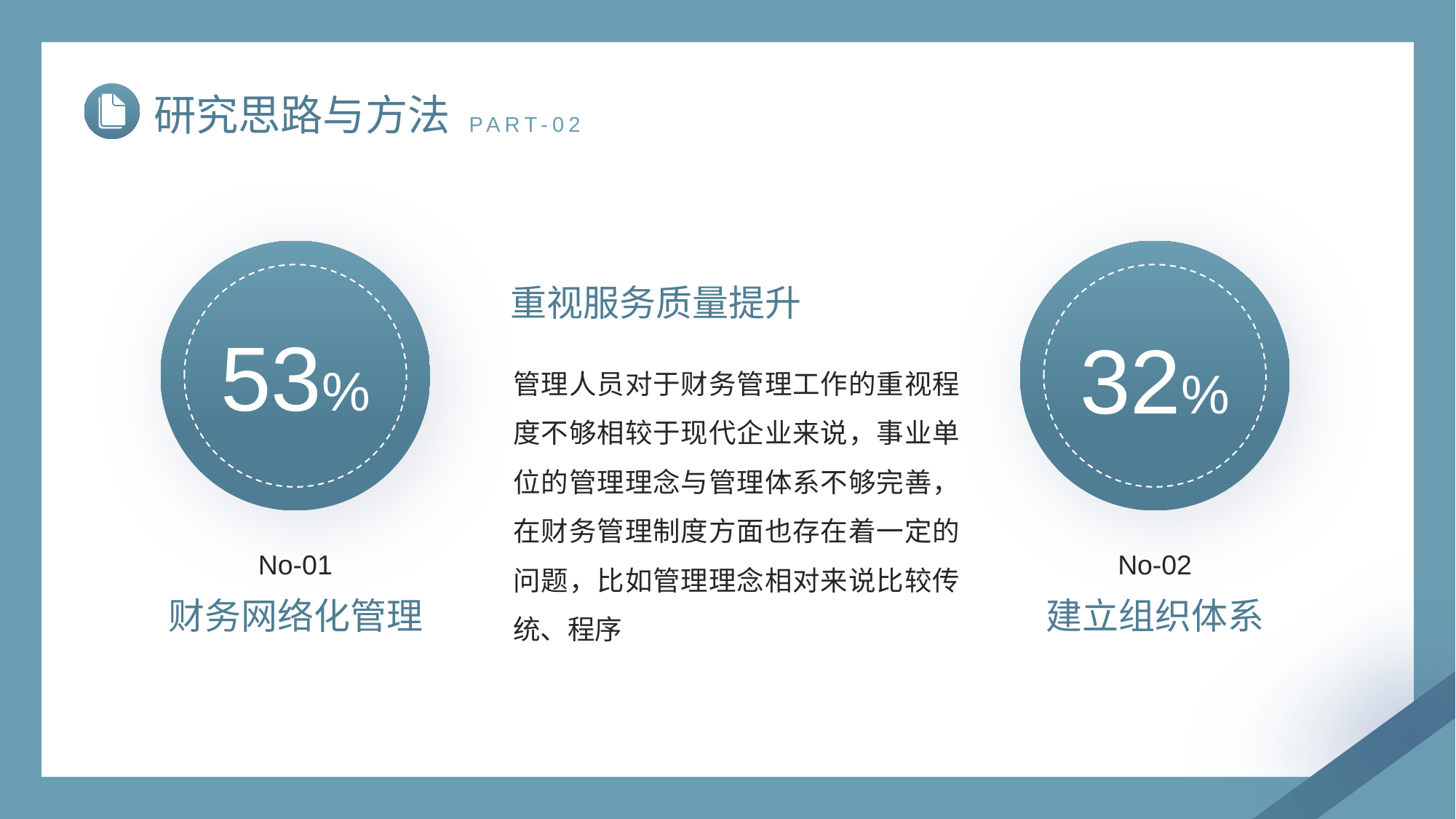

研究思路与方法
PART-02

53%

重视服务质量提升
32%
管理人员对于财务管理工作的重视程度不够相较于现代企业来说，事业单位的管理理念与管理体系不够完善，在财务管理制度方面也存在着一定的问题，比如管理理念相对来说比较传统、程序
No-01
No-02
财务网络化管理
建立组织体系

PPT下载 http://www.ypppt.com/xiazai/